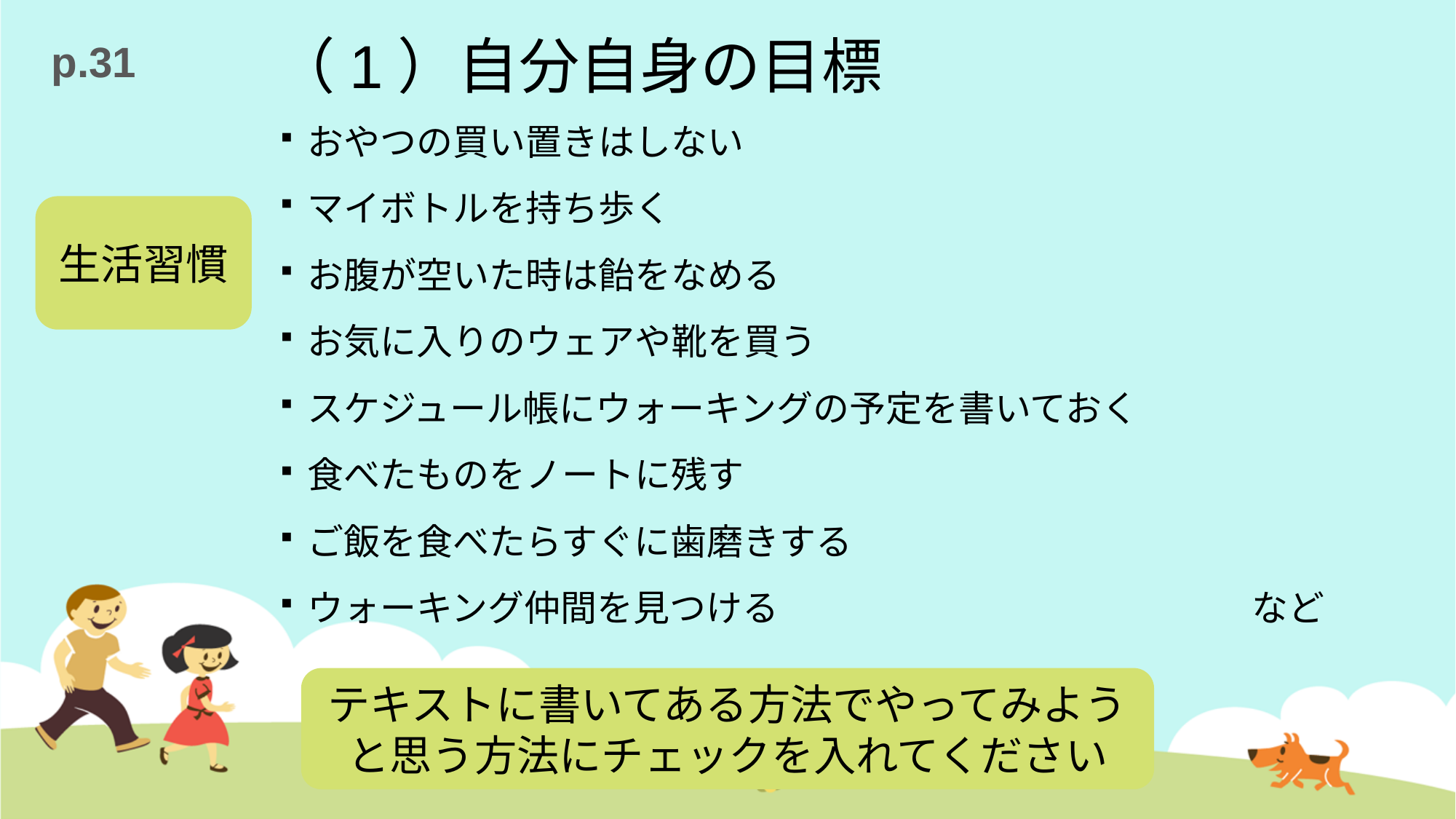

# （1）自分自身の目標
p.31
おやつの買い置きはしない
マイボトルを持ち歩く
お腹が空いた時は飴をなめる
お気に入りのウェアや靴を買う
スケジュール帳にウォーキングの予定を書いておく
食べたものをノートに残す
ご飯を食べたらすぐに歯磨きする
ウォーキング仲間を見つける　　　　　　　　　　　　　など
生活習慣
テキストに書いてある方法でやってみようと思う方法にチェックを入れてください